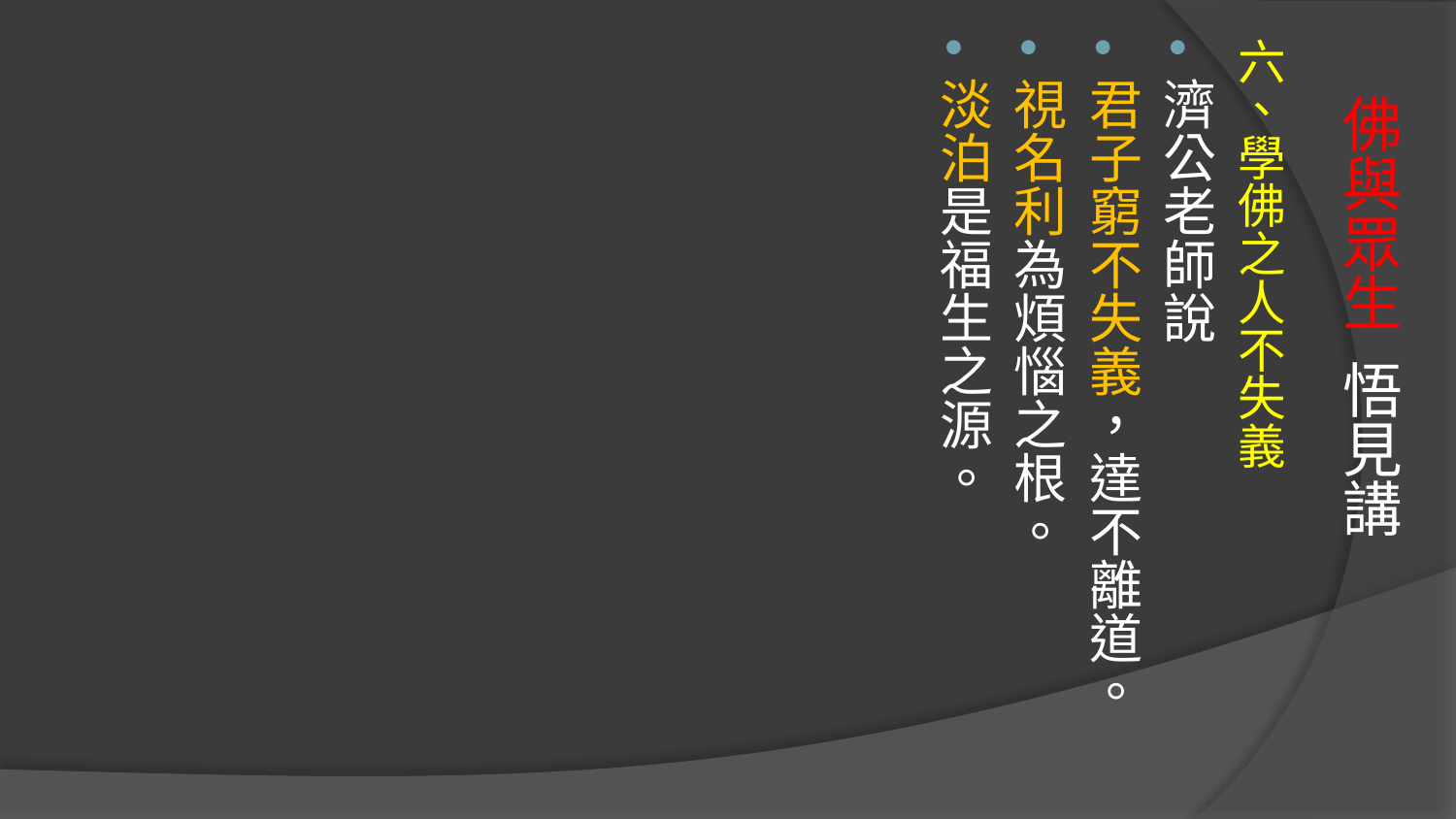

六、學佛之人不失義
濟公老師說
君子窮不失義，達不離道。
視名利為煩惱之根。
淡泊是福生之源。

# 佛與眾生  悟見講